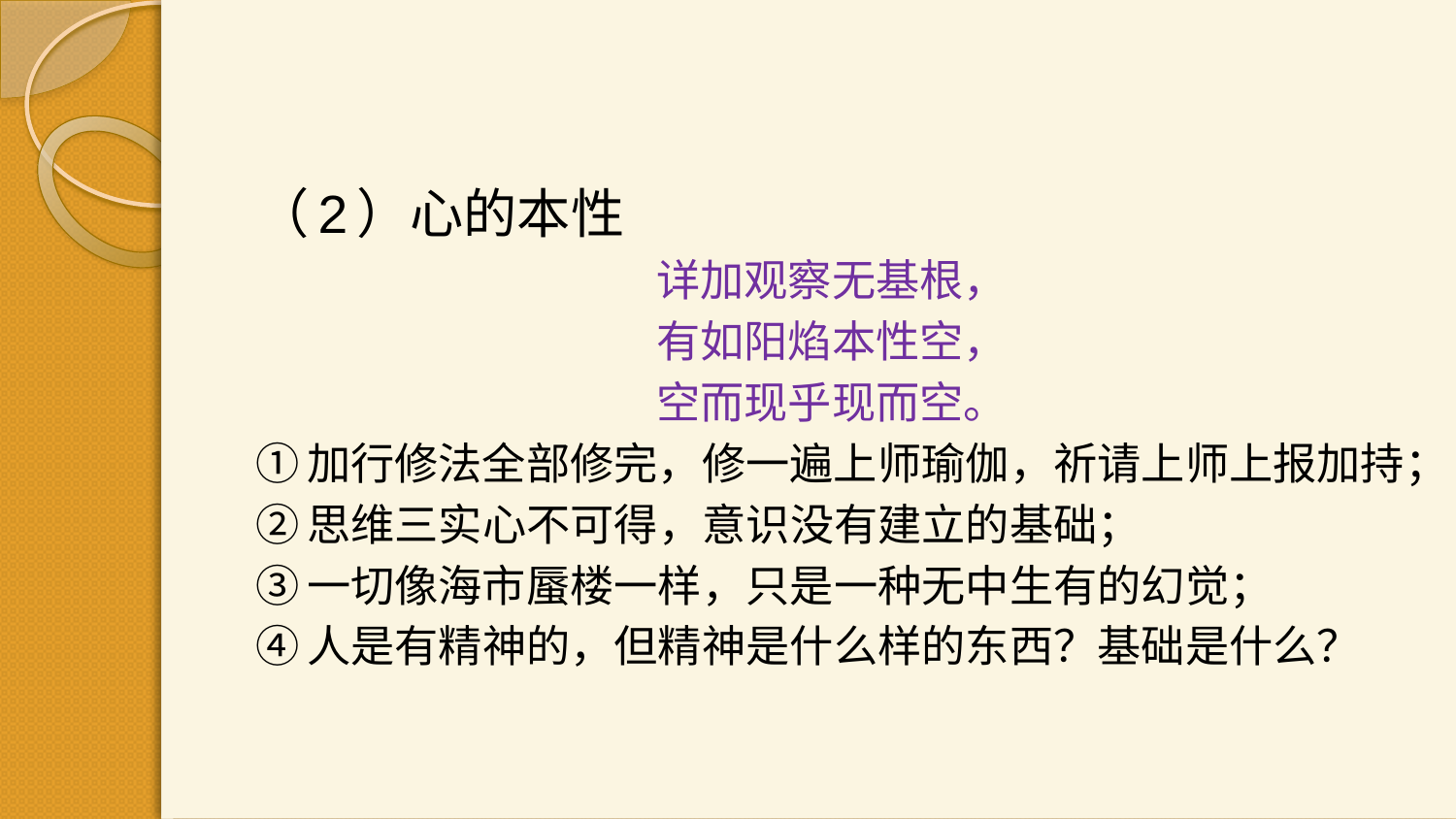

#
（2）心的本性
详加观察无基根，
有如阳焰本性空，
空而现乎现而空。
①加行修法全部修完，修一遍上师瑜伽，祈请上师上报加持；
②思维三实心不可得，意识没有建立的基础；
③一切像海市蜃楼一样，只是一种无中生有的幻觉；
④人是有精神的，但精神是什么样的东西？基础是什么？